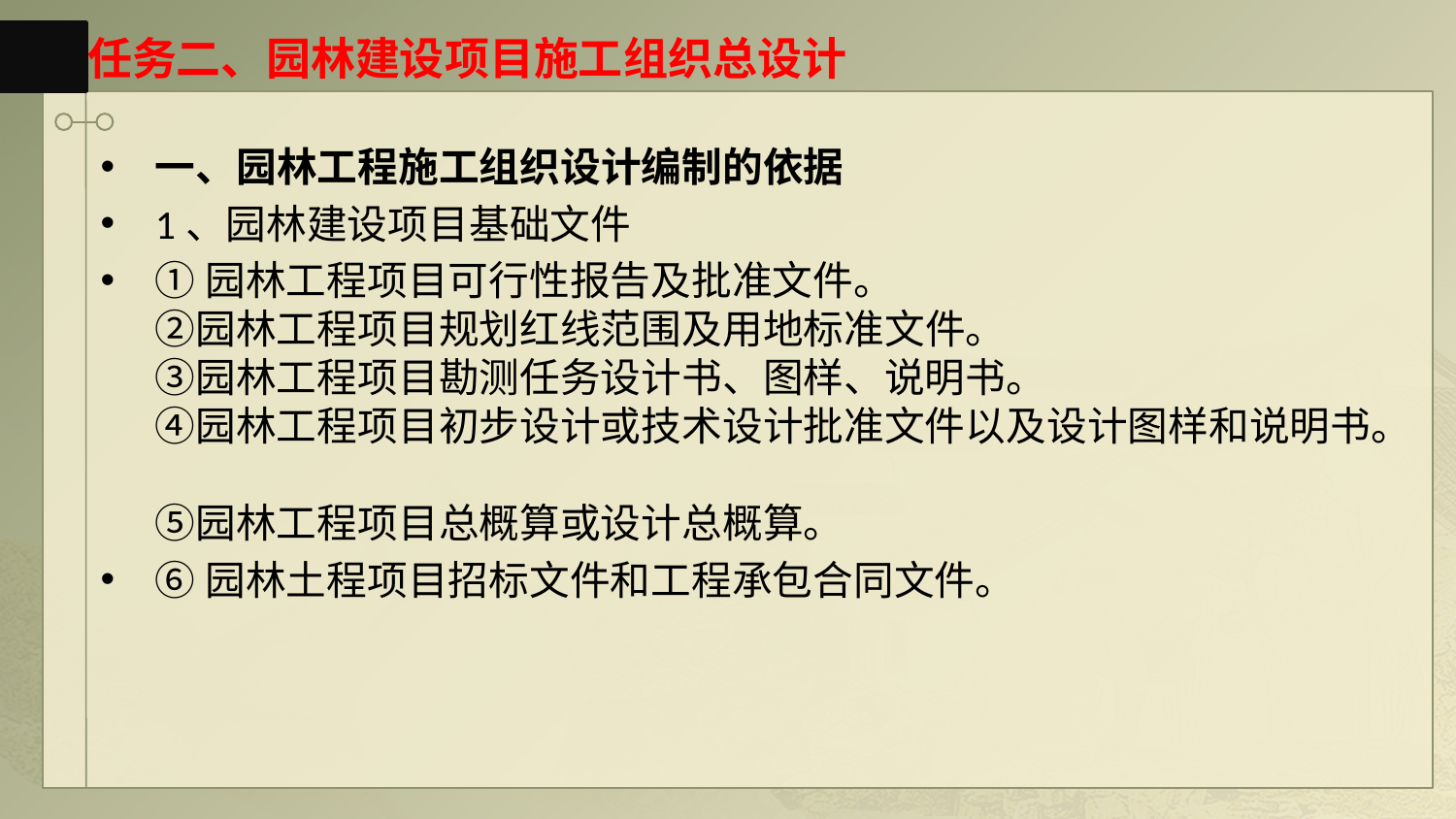

# 任务二、园林建设项目施工组织总设计
一、园林工程施工组织设计编制的依据
1、园林建设项目基础文件
①园林工程项目可行性报告及批准文件。 
②园林工程项目规划红线范围及用地标准文件。 
③园林工程项目勘测任务设计书、图样、说明书。 
④园林工程项目初步设计或技术设计批准文件以及设计图样和说明书。 
⑤园林工程项目总概算或设计总概算。
⑥园林土程项目招标文件和工程承包合同文件。